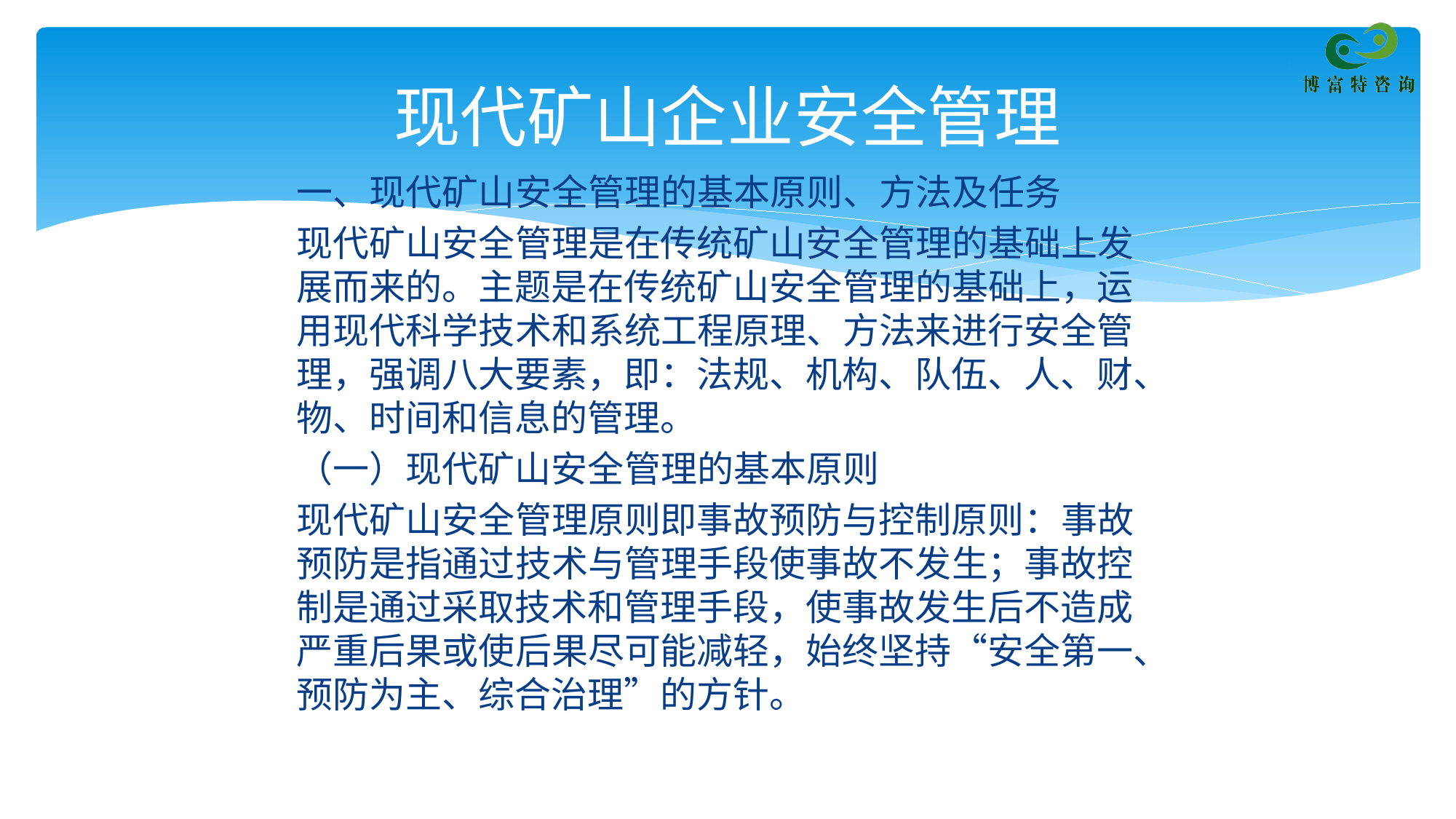

# 现代矿山企业安全管理
一、现代矿山安全管理的基本原则、方法及任务
现代矿山安全管理是在传统矿山安全管理的基础上发展而来的。主题是在传统矿山安全管理的基础上，运用现代科学技术和系统工程原理、方法来进行安全管理，强调八大要素，即：法规、机构、队伍、人、财、物、时间和信息的管理。
（一）现代矿山安全管理的基本原则
现代矿山安全管理原则即事故预防与控制原则：事故预防是指通过技术与管理手段使事故不发生；事故控制是通过采取技术和管理手段，使事故发生后不造成严重后果或使后果尽可能减轻，始终坚持“安全第一、预防为主、综合治理”的方针。